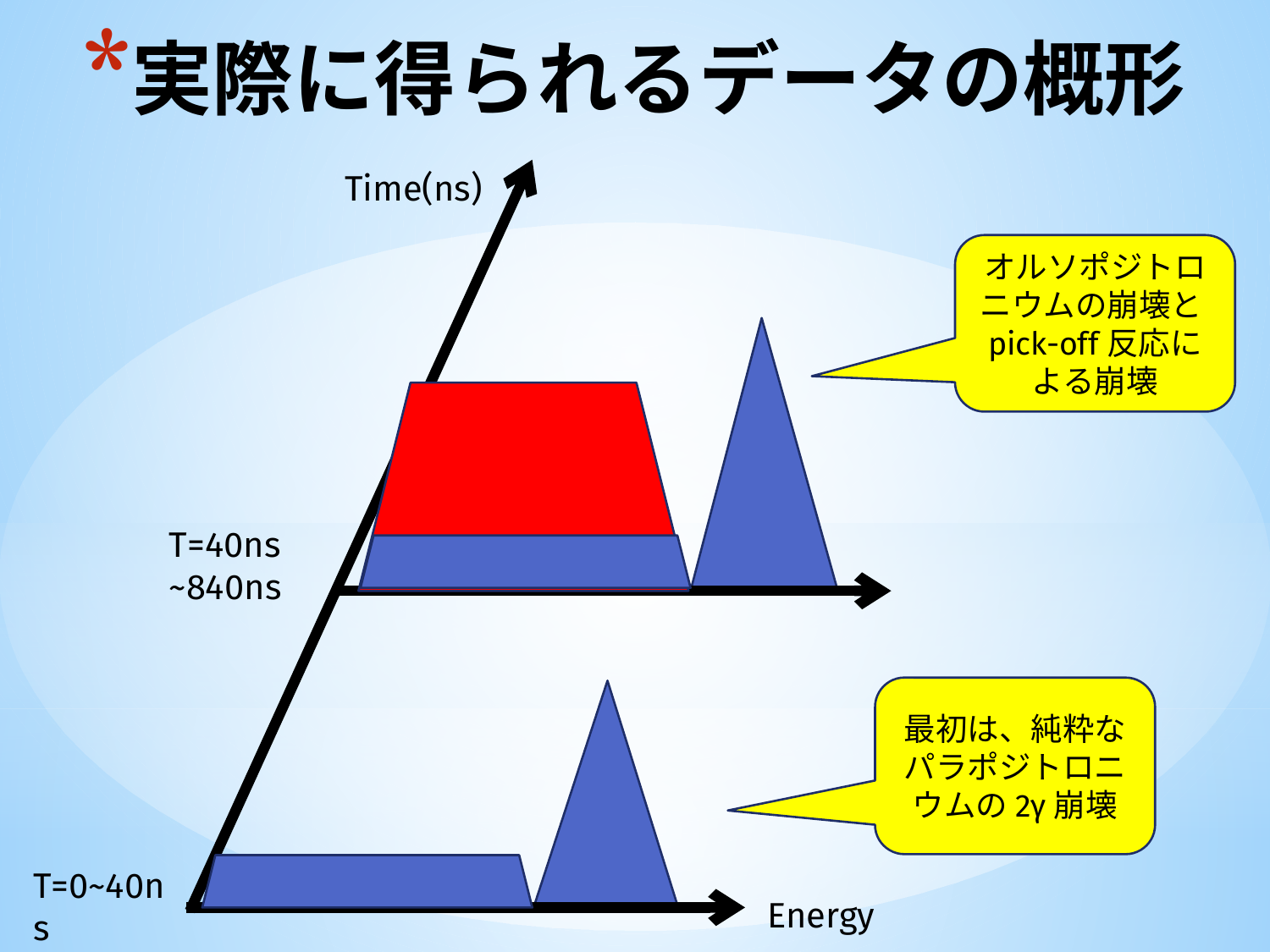

# 実際に得られるデータの概形
Time(ns)
オルソポジトロニウムの崩壊とpick-off反応による崩壊

T=40ns~840ns

最初は、純粋なパラポジトロニウムの2γ崩壊

T=0~40ns
Energy